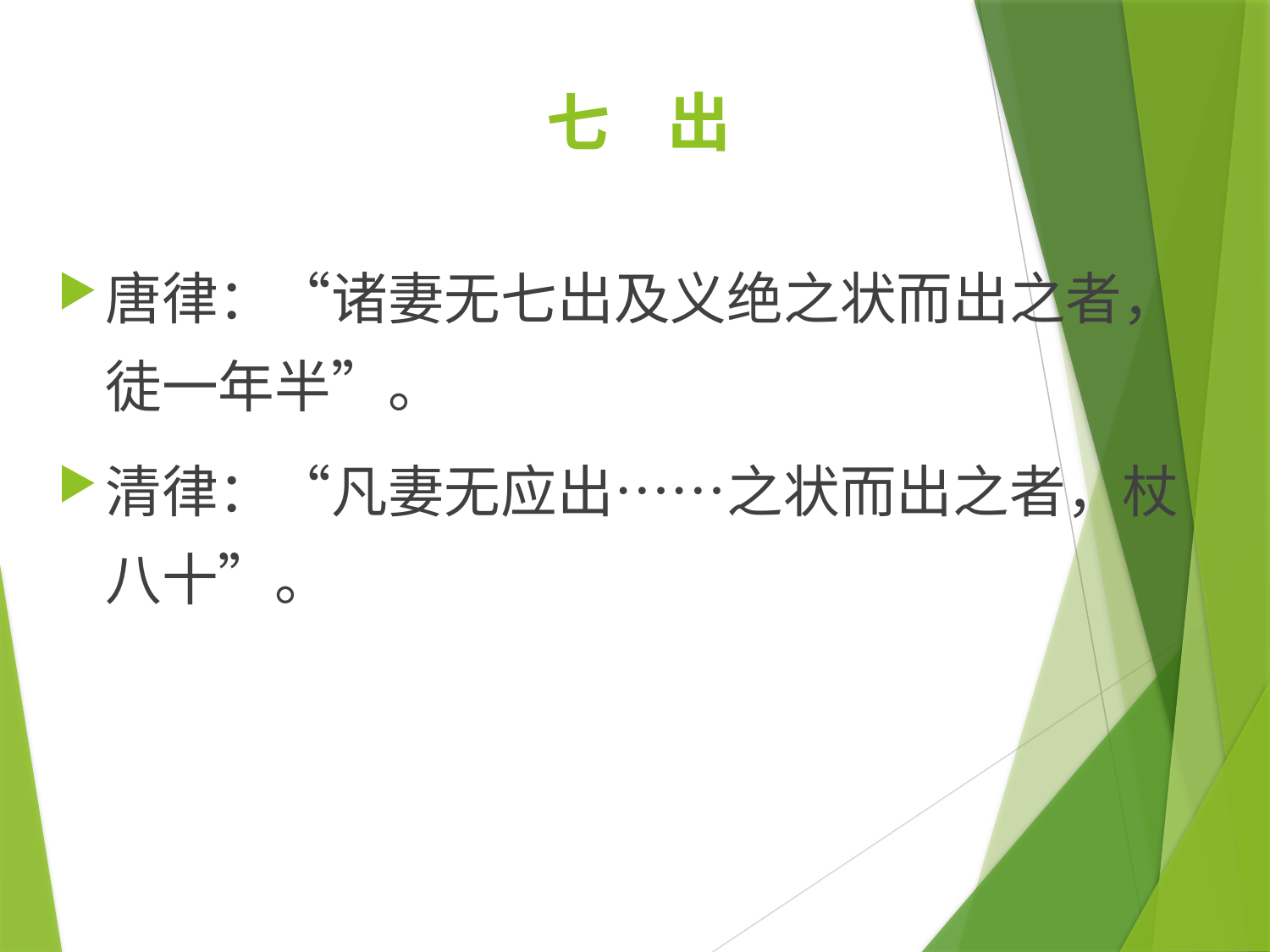

# 七    出
唐律：“诸妻无七出及义绝之状而出之者，徒一年半”。
清律：“凡妻无应出……之状而出之者，杖八十”。